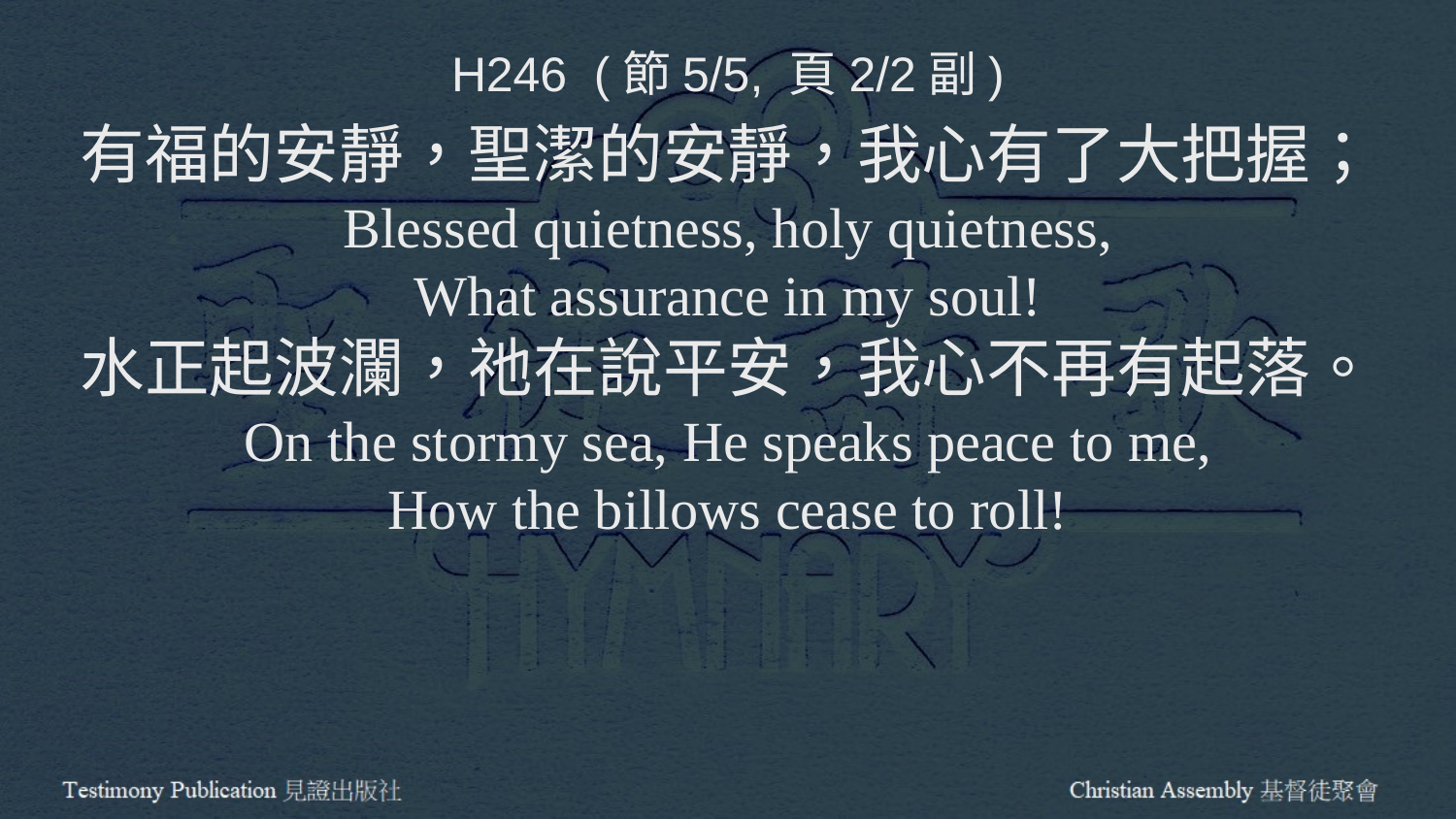

H246  (節5/5, 頁2/2副)
有福的安靜，聖潔的安靜，我心有了大把握；
Blessed quietness, holy quietness,
What assurance in my soul!
水正起波瀾，祂在說平安，我心不再有起落。
On the stormy sea, He speaks peace to me,
How the billows cease to roll!